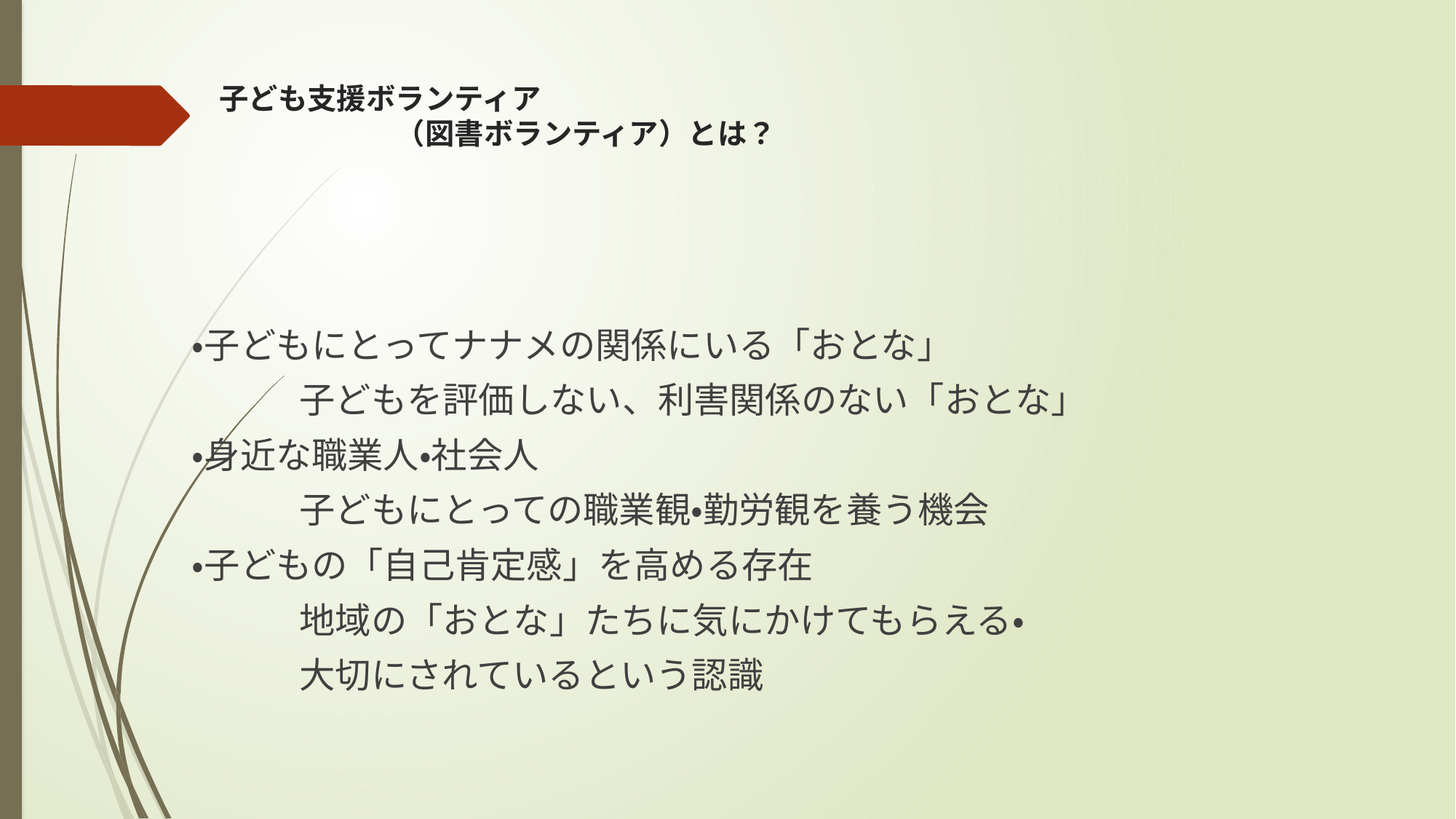

# 子ども支援ボランティア 　　　　　　（図書ボランティア）とは？

・子どもにとってナナメの関係にいる「おとな」
　　　子どもを評価しない、利害関係のない「おとな」
・身近な職業人・社会人
　　　子どもにとっての職業観・勤労観を養う機会
・子どもの「自己肯定感」を高める存在
　　　地域の「おとな」たちに気にかけてもらえる・
　　　大切にされているという認識